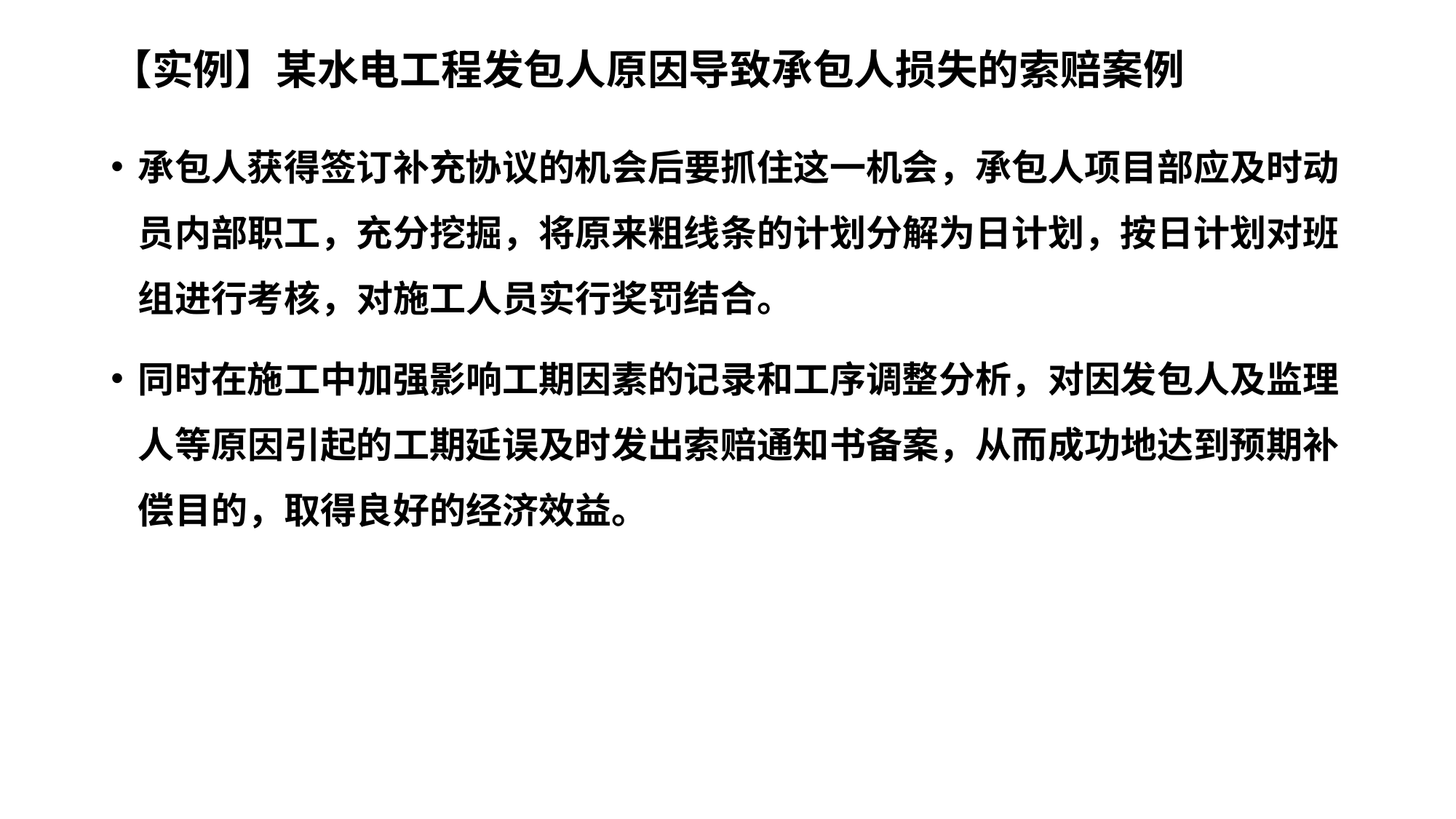

# 【实例】某水电工程发包人原因导致承包人损失的索赔案例
承包人获得签订补充协议的机会后要抓住这一机会，承包人项目部应及时动员内部职工，充分挖掘，将原来粗线条的计划分解为日计划，按日计划对班组进行考核，对施工人员实行奖罚结合。
同时在施工中加强影响工期因素的记录和工序调整分析，对因发包人及监理人等原因引起的工期延误及时发出索赔通知书备案，从而成功地达到预期补偿目的，取得良好的经济效益。